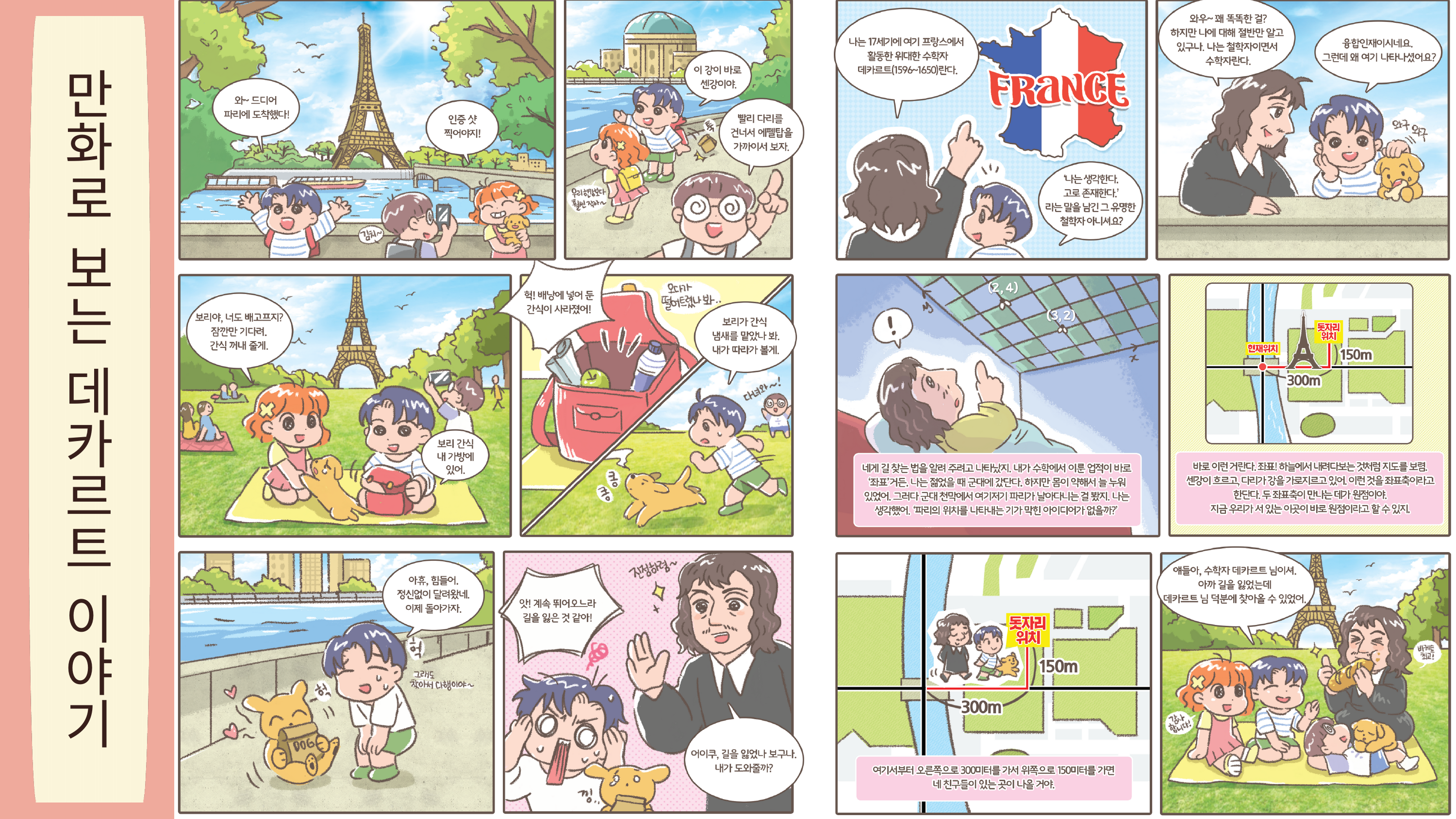

만
화
로

보
는

데카르트

이
야
기